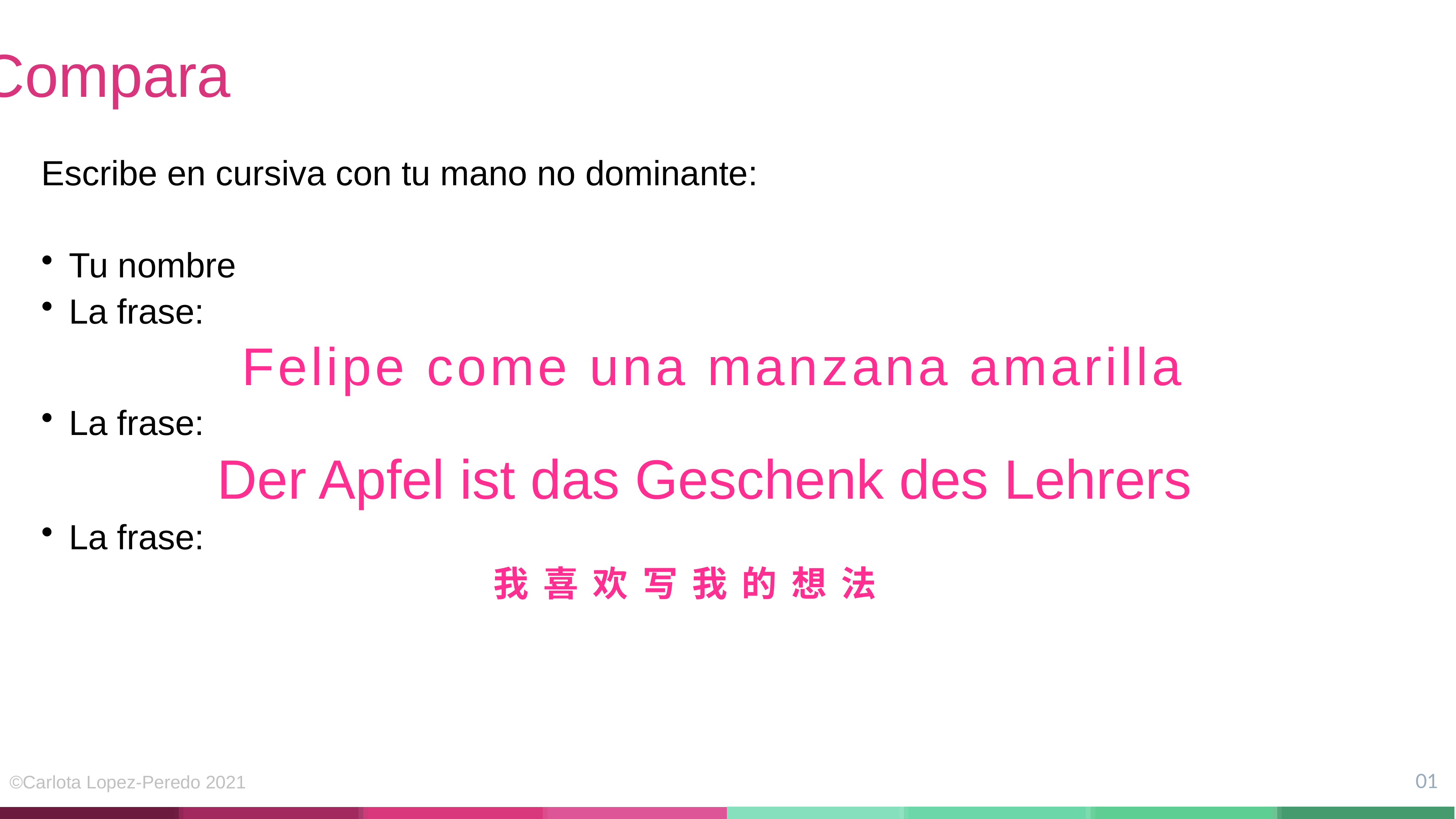

# Compara
Escribe en cursiva con tu mano no dominante:

Tu nombre
La frase:
	Felipe come una manzana amarilla
La frase:
	Der Apfel ist das Geschenk des Lehrers
La frase:
我喜欢写我的想法